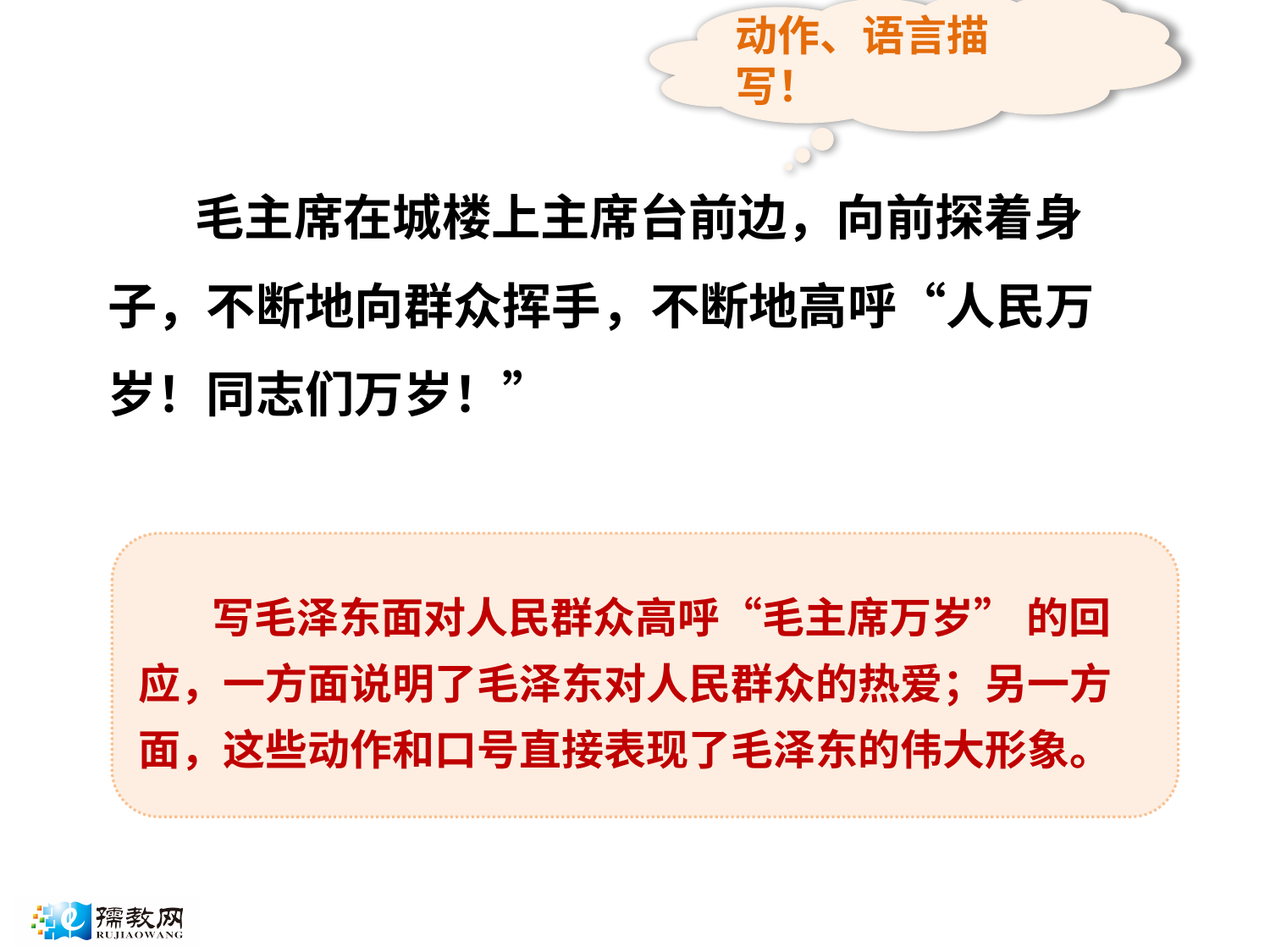

动作、语言描写！
毛主席在城楼上主席台前边，向前探着身子，不断地向群众挥手，不断地高呼“人民万岁！同志们万岁！”
写毛泽东面对人民群众高呼“毛主席万岁” 的回应，一方面说明了毛泽东对人民群众的热爱；另一方面，这些动作和口号直接表现了毛泽东的伟大形象。